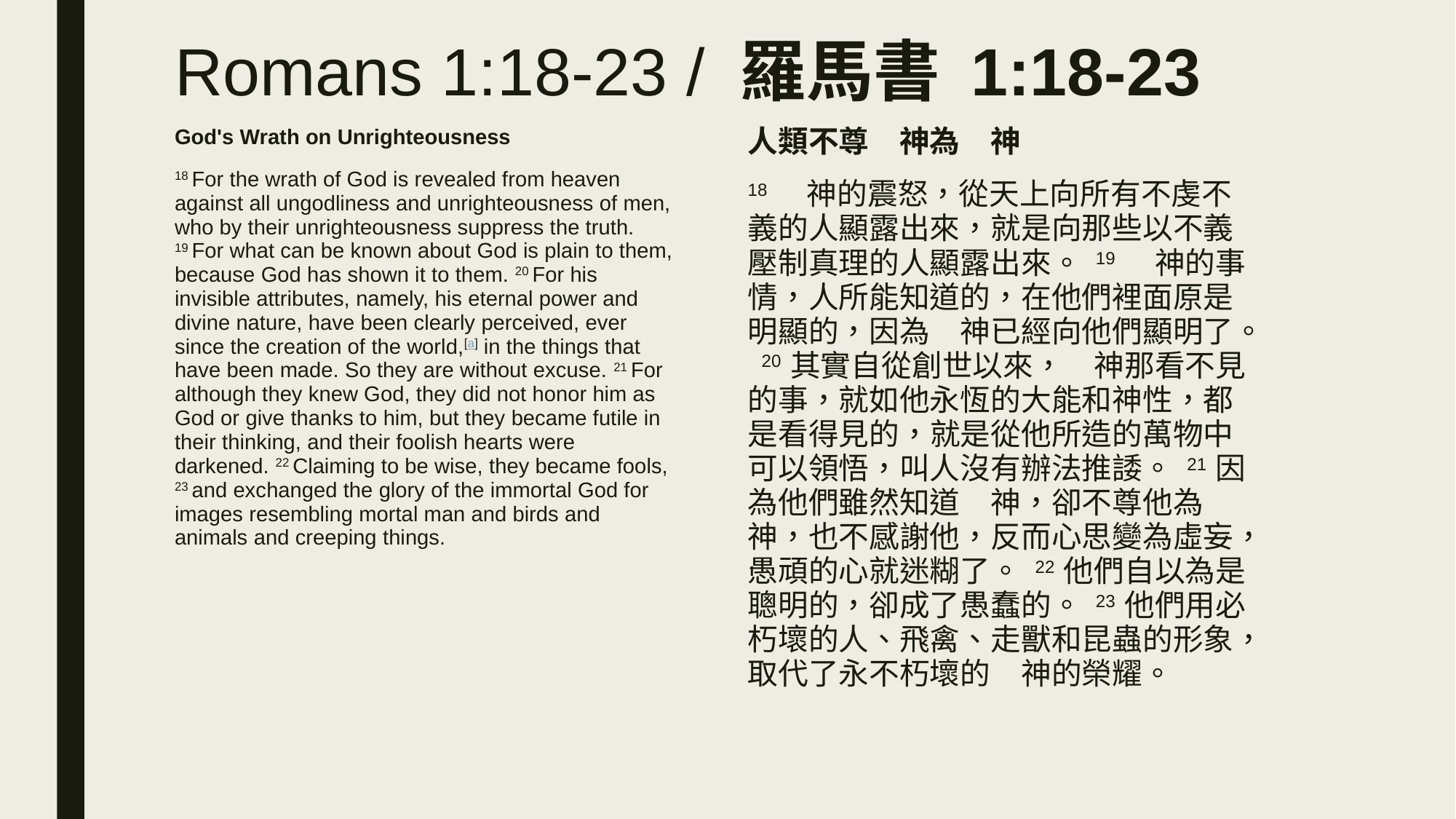

# Romans 1:18-23 / 羅馬書 1:18-23
God's Wrath on Unrighteousness
18 For the wrath of God is revealed from heaven against all ungodliness and unrighteousness of men, who by their unrighteousness suppress the truth. 19 For what can be known about God is plain to them, because God has shown it to them. 20 For his invisible attributes, namely, his eternal power and divine nature, have been clearly perceived, ever since the creation of the world,[a] in the things that have been made. So they are without excuse. 21 For although they knew God, they did not honor him as God or give thanks to him, but they became futile in their thinking, and their foolish hearts were darkened. 22 Claiming to be wise, they became fools, 23 and exchanged the glory of the immortal God for images resembling mortal man and birds and animals and creeping things.
人類不尊　神為　神
18 　神的震怒，從天上向所有不虔不義的人顯露出來，就是向那些以不義壓制真理的人顯露出來。 19 　神的事情，人所能知道的，在他們裡面原是明顯的，因為　神已經向他們顯明了。 20 其實自從創世以來，　神那看不見的事，就如他永恆的大能和神性，都是看得見的，就是從他所造的萬物中可以領悟，叫人沒有辦法推諉。 21 因為他們雖然知道　神，卻不尊他為　神，也不感謝他，反而心思變為虛妄，愚頑的心就迷糊了。 22 他們自以為是聰明的，卻成了愚蠢的。 23 他們用必朽壞的人、飛禽、走獸和昆蟲的形象，取代了永不朽壞的　神的榮耀。